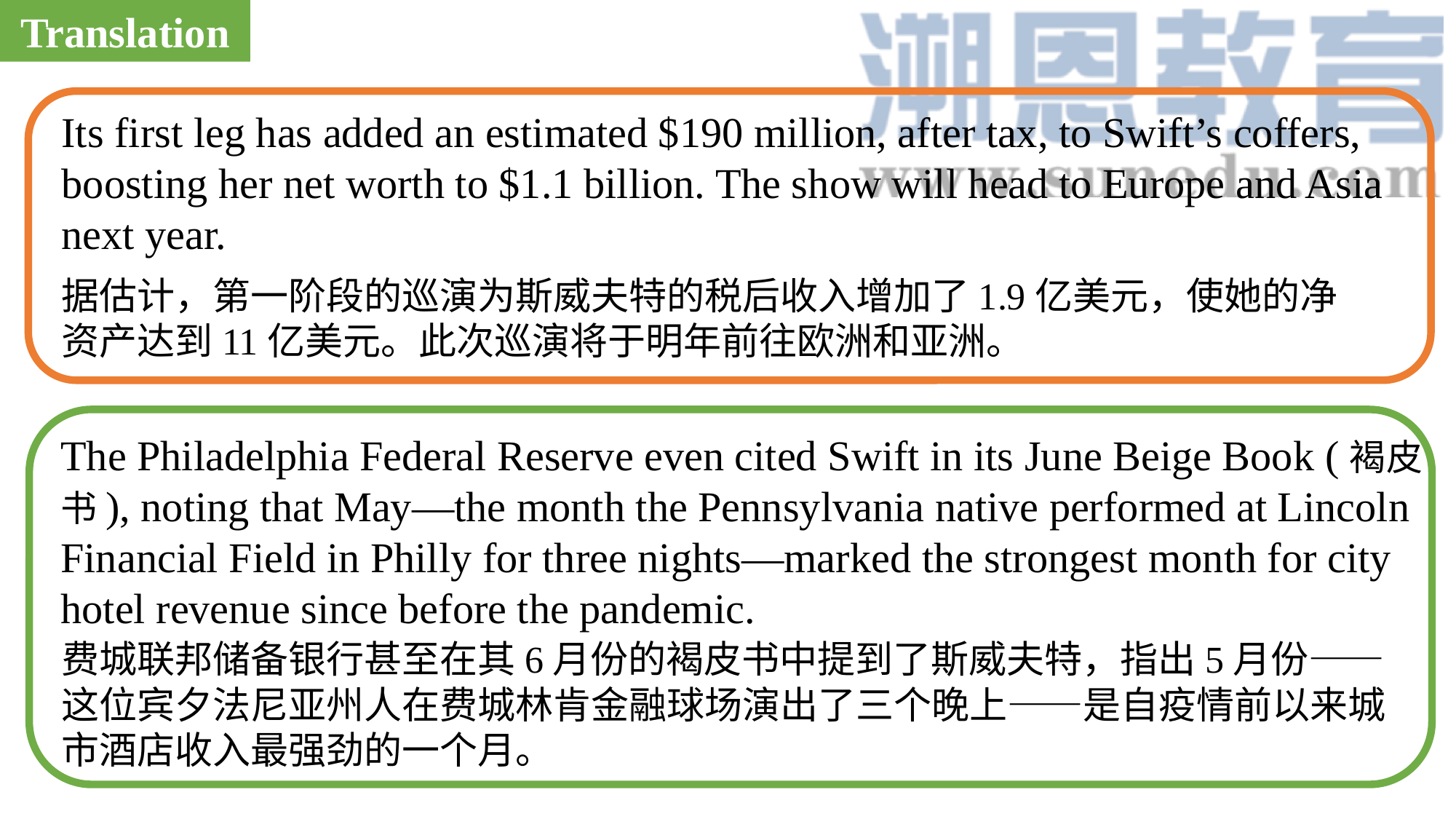

Translation

Its first leg has added an estimated $190 million, after tax, to Swift’s coffers, boosting her net worth to $1.1 billion. The show will head to Europe and Asia next year.
据估计，第一阶段的巡演为斯威夫特的税后收入增加了1.9亿美元，使她的净资产达到11亿美元。此次巡演将于明年前往欧洲和亚洲。

The Philadelphia Federal Reserve even cited Swift in its June Beige Book (褐皮书), noting that May—the month the Pennsylvania native performed at Lincoln Financial Field in Philly for three nights—marked the strongest month for city hotel revenue since before the pandemic.
费城联邦储备银行甚至在其6月份的褐皮书中提到了斯威夫特，指出5月份——这位宾夕法尼亚州人在费城林肯金融球场演出了三个晚上——是自疫情前以来城市酒店收入最强劲的一个月。